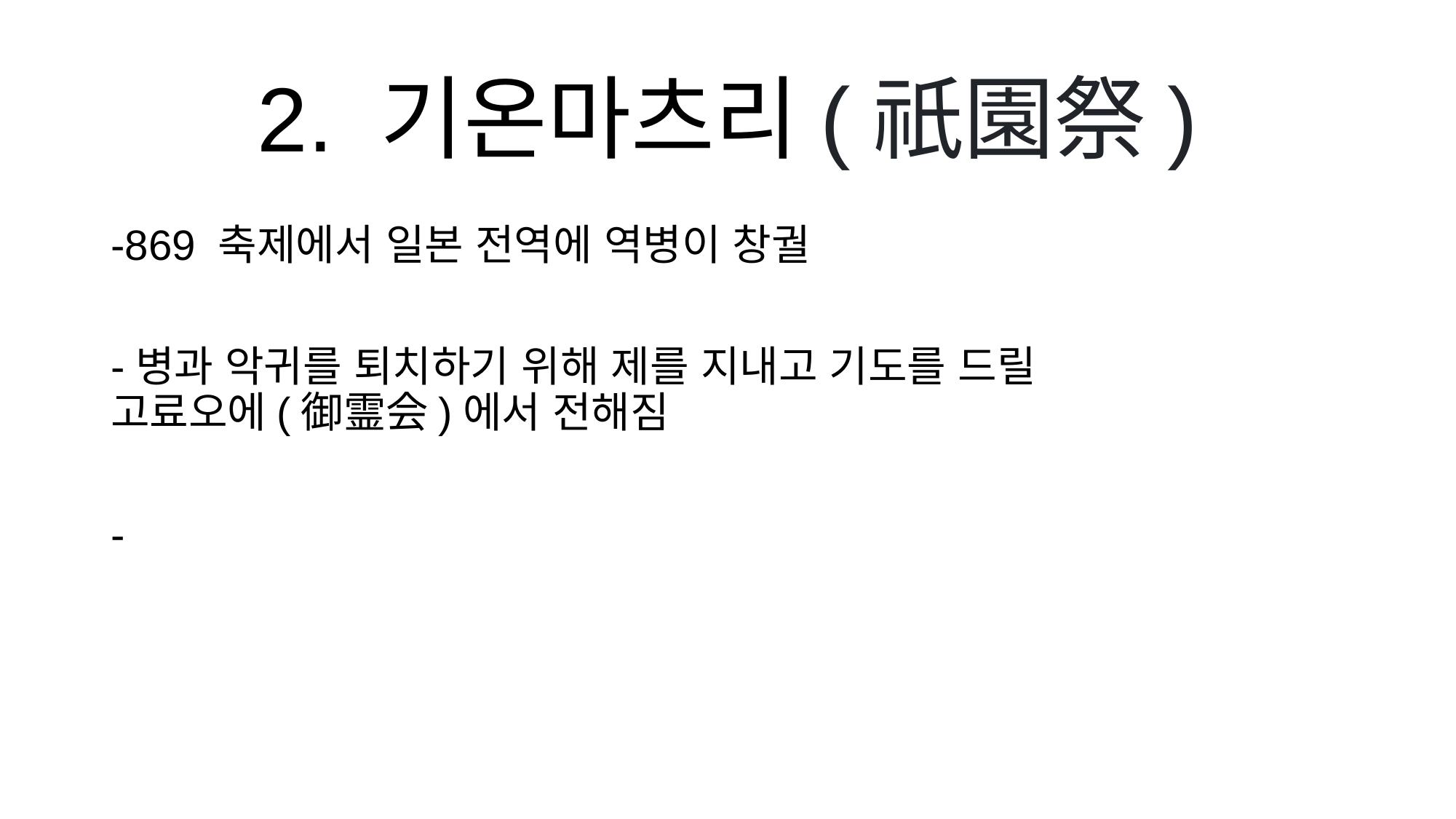

# 2. 기온마츠리(祇園祭)
-869 축제에서 일본 전역에 역병이 창궐

-병과 악귀를 퇴치하기 위해 제를 지내고 기도를 드릴 고료오에(御霊会)에서 전해짐

-